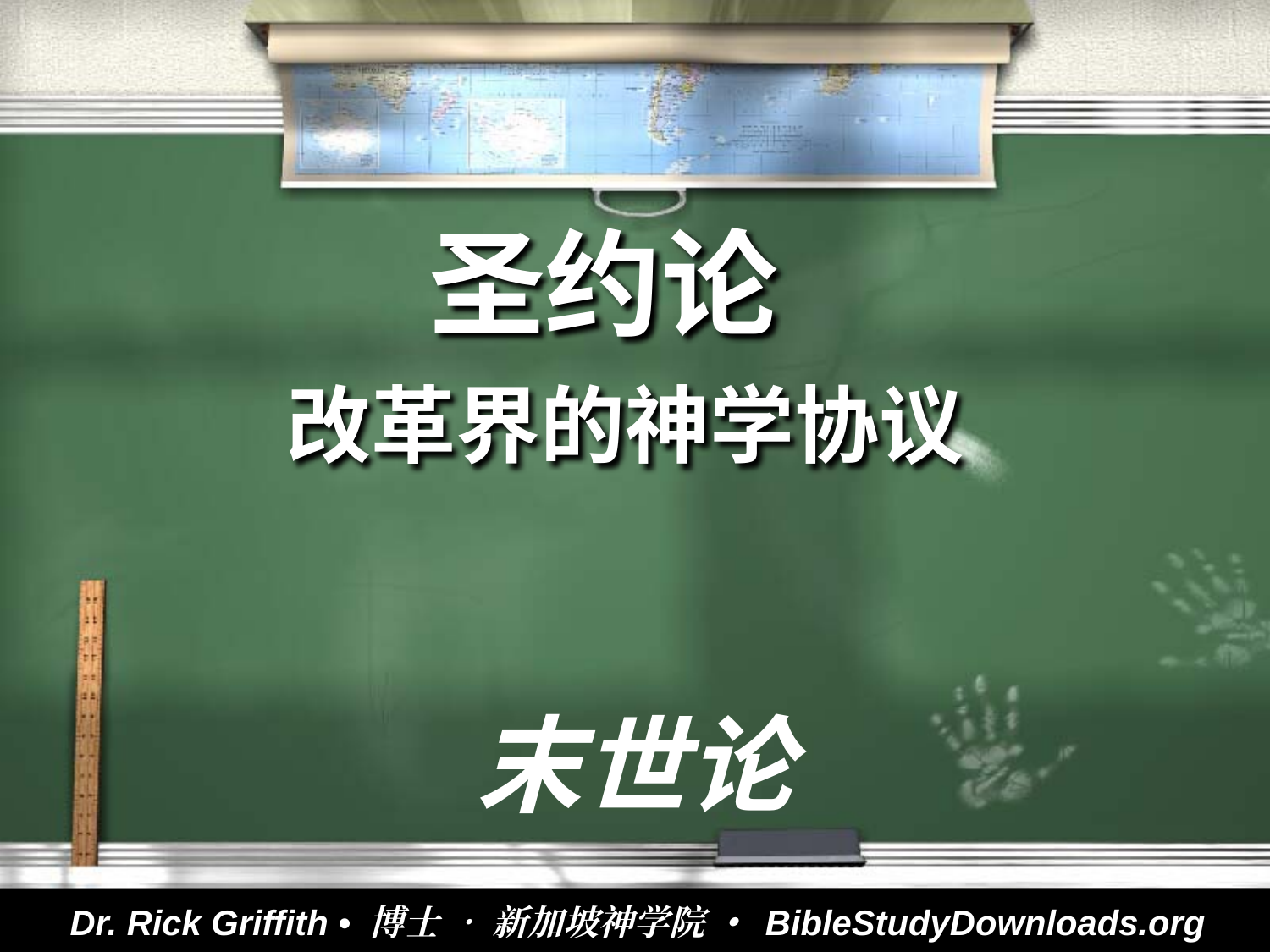

# 圣约论
改革界的神学协议
末世论
Dr. Rick Griffith • 博士 • 新加坡神学院 • BibleStudyDownloads.org